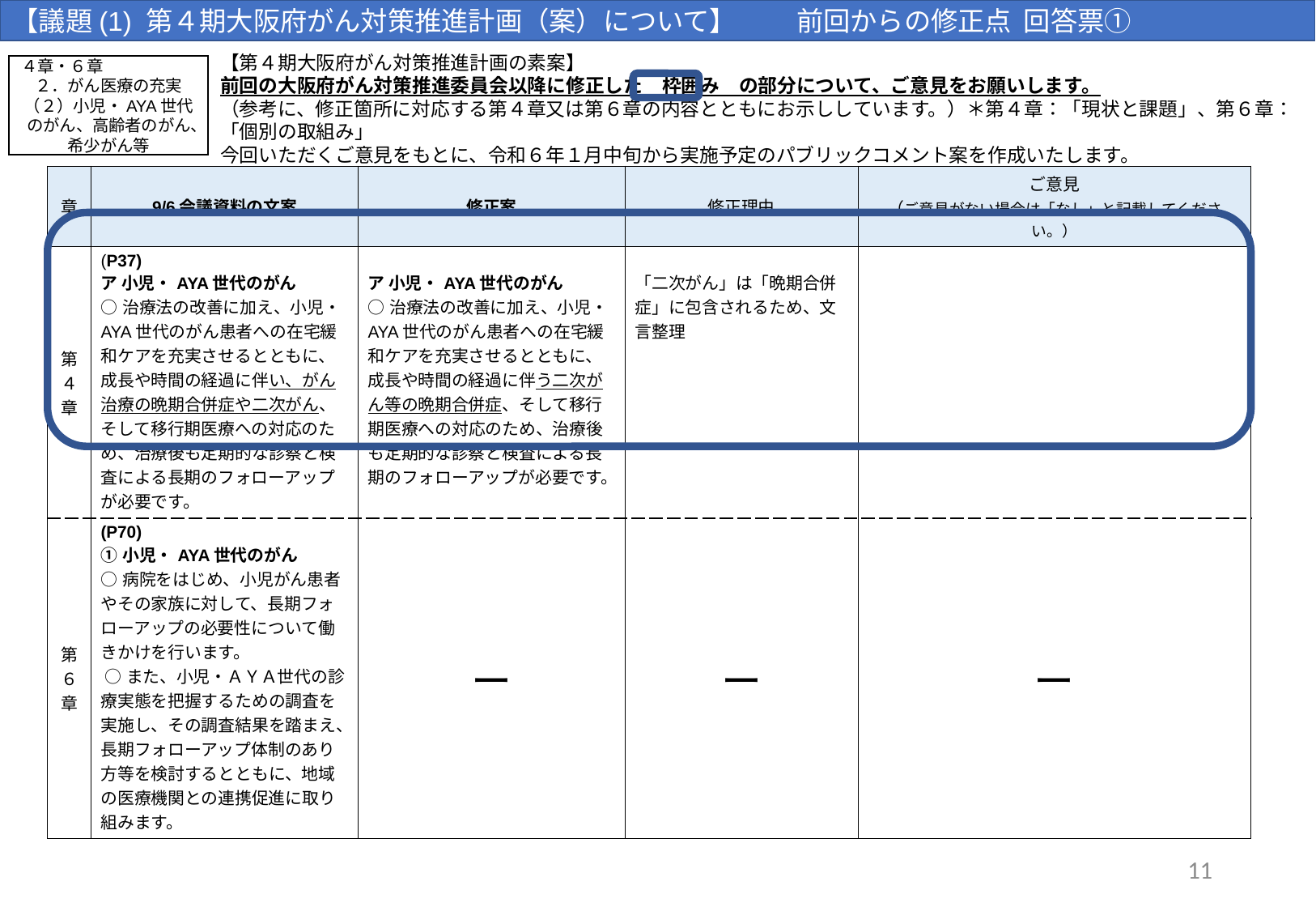

【議題(1) 第４期大阪府がん対策推進計画（案）について】 　　前回からの修正点  回答票①
【第４期大阪府がん対策推進計画の素案】
前回の大阪府がん対策推進委員会以降に修正した　枠囲み　の部分について、ご意見をお願いします。
（参考に、修正箇所に対応する第４章又は第６章の内容とともにお示ししています。）＊第４章：「現状と課題」、第６章：「個別の取組み」
今回いただくご意見をもとに、令和６年１月中旬から実施予定のパブリックコメント案を作成いたします。
４章・６章
２．がん医療の充実
（２）小児・AYA世代のがん、高齢者のがん、
希少がん等

| 章 | 9/6会議資料の文案 | 修正案 | 修正理由 | ご意見 （ご意見がない場合は「なし」と記載してください。） |
| --- | --- | --- | --- | --- |
| 第４章 | (P37) ア 小児・AYA世代のがん ○治療法の改善に加え、小児・AYA世代のがん患者への在宅緩和ケアを充実させるとともに、成長や時間の経過に伴い、がん治療の晩期合併症や二次がん、そして移行期医療への対応のため、治療後も定期的な診察と検査による長期のフォローアップが必要です。 | ア 小児・AYA世代のがん ○治療法の改善に加え、小児・AYA世代のがん患者への在宅緩和ケアを充実させるとともに、成長や時間の経過に伴う二次がん等の晩期合併症、そして移行期医療への対応のため、治療後も定期的な診察と検査による長期のフォローアップが必要です。 | 「二次がん」は「晩期合併症」に包含されるため、文言整理 |  |
| 第６章 | (P70) ①小児・AYA世代のがん ○病院をはじめ、小児がん患者やその家族に対して、長期フォローアップの必要性について働きかけを行います。  ○また、小児・ＡＹＡ世代の診療実態を把握するための調査を実施し、その調査結果を踏まえ、長期フォローアップ体制のあり方等を検討するとともに、地域の医療機関との連携促進に取り組みます。 | ー | ー | ー |

11